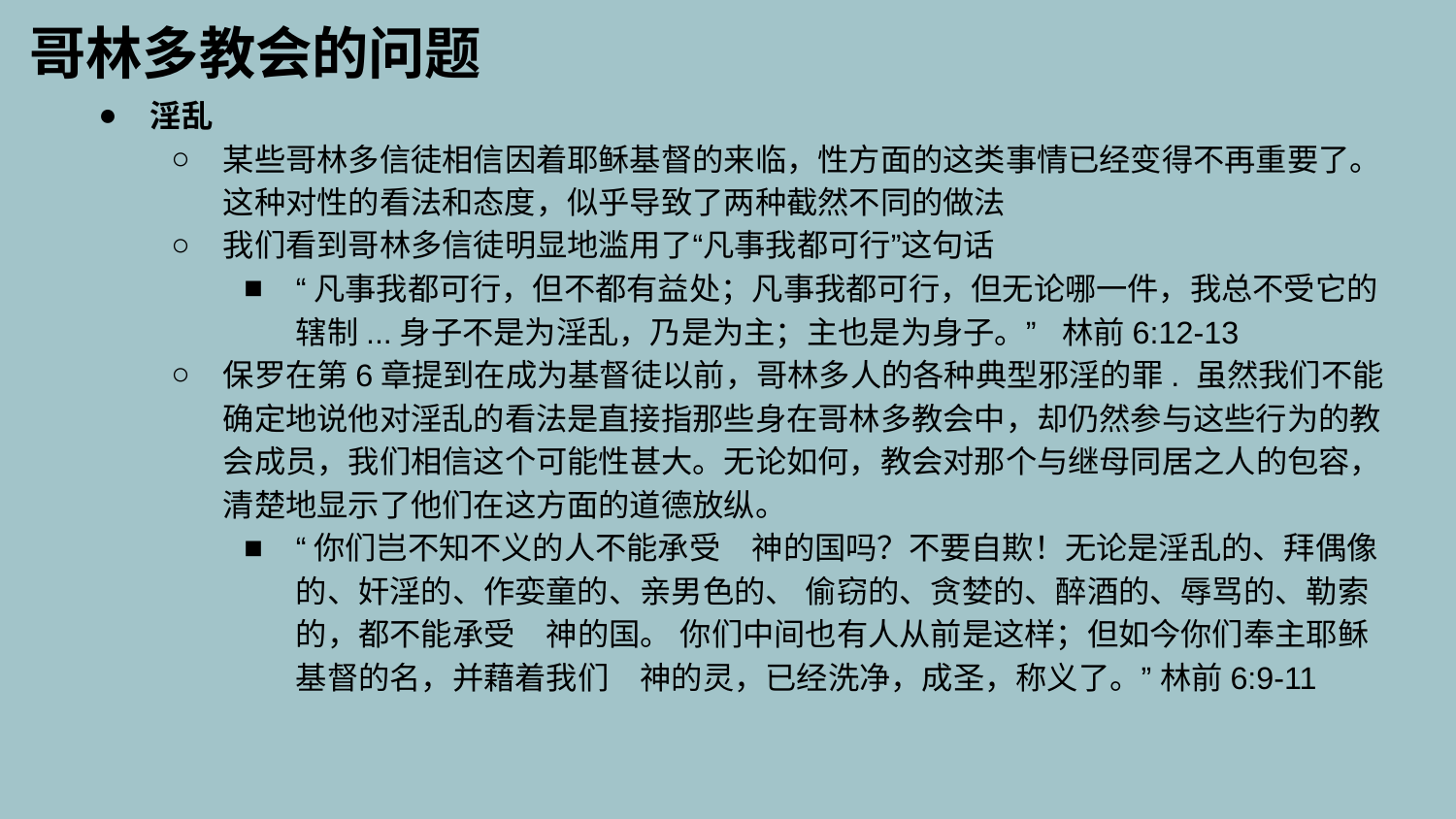

哥林多教会的问题

淫乱
某些哥林多信徒相信因着耶稣基督的来临，性方面的这类事情已经变得不再重要了。这种对性的看法和态度，似乎导致了两种截然不同的做法
我们看到哥林多信徒明显地滥用了“凡事我都可行”这句话
“凡事我都可行，但不都有益处；凡事我都可行，但无论哪一件，我总不受它的辖制...身子不是为淫乱，乃是为主；主也是为身子。”   林前6:12-13
保罗在第6章提到在成为基督徒以前，哥林多人的各种典型邪淫的罪. 虽然我们不能确定地说他对淫乱的看法是直接指那些身在哥林多教会中，却仍然参与这些行为的教会成员，我们相信这个可能性甚大。无论如何，教会对那个与继母同居之人的包容，清楚地显示了他们在这方面的道德放纵。
“你们岂不知不义的人不能承受　神的国吗？不要自欺！无论是淫乱的、拜偶像的、奸淫的、作娈童的、亲男色的、 偷窃的、贪婪的、醉酒的、辱骂的、勒索的，都不能承受　神的国。 你们中间也有人从前是这样；但如今你们奉主耶稣基督的名，并藉着我们　神的灵，已经洗净，成圣，称义了。” ‭‭林前6‬:‭9‬-‭11‬ ‭